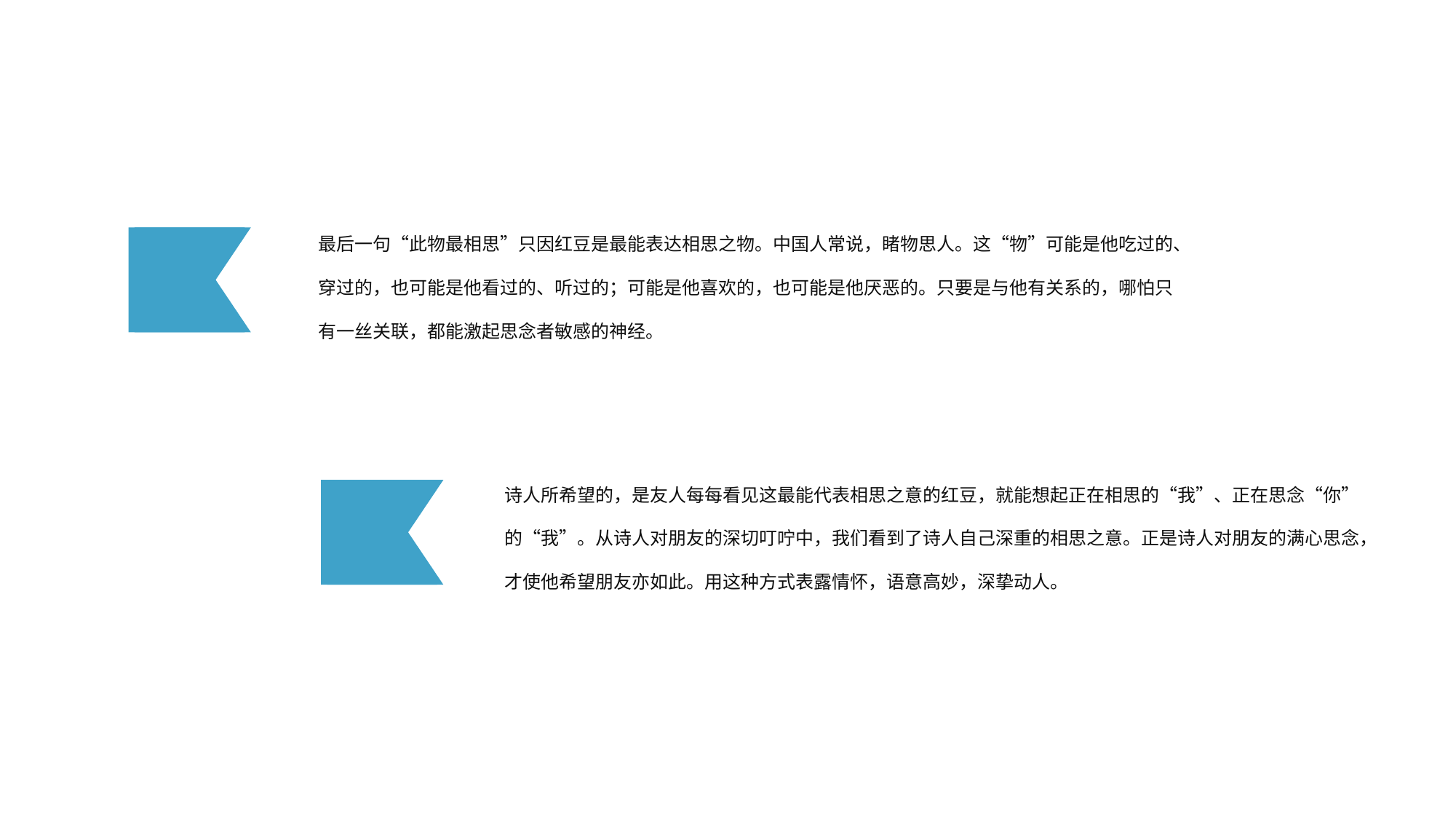

最后一句“此物最相思”只因红豆是最能表达相思之物。中国人常说，睹物思人。这“物”可能是他吃过的、穿过的，也可能是他看过的、听过的；可能是他喜欢的，也可能是他厌恶的。只要是与他有关系的，哪怕只有一丝关联，都能激起思念者敏感的神经。

诗人所希望的，是友人每每看见这最能代表相思之意的红豆，就能想起正在相思的“我”、正在思念“你”的“我”。从诗人对朋友的深切叮咛中，我们看到了诗人自己深重的相思之意。正是诗人对朋友的满心思念，才使他希望朋友亦如此。用这种方式表露情怀，语意高妙，深挚动人。